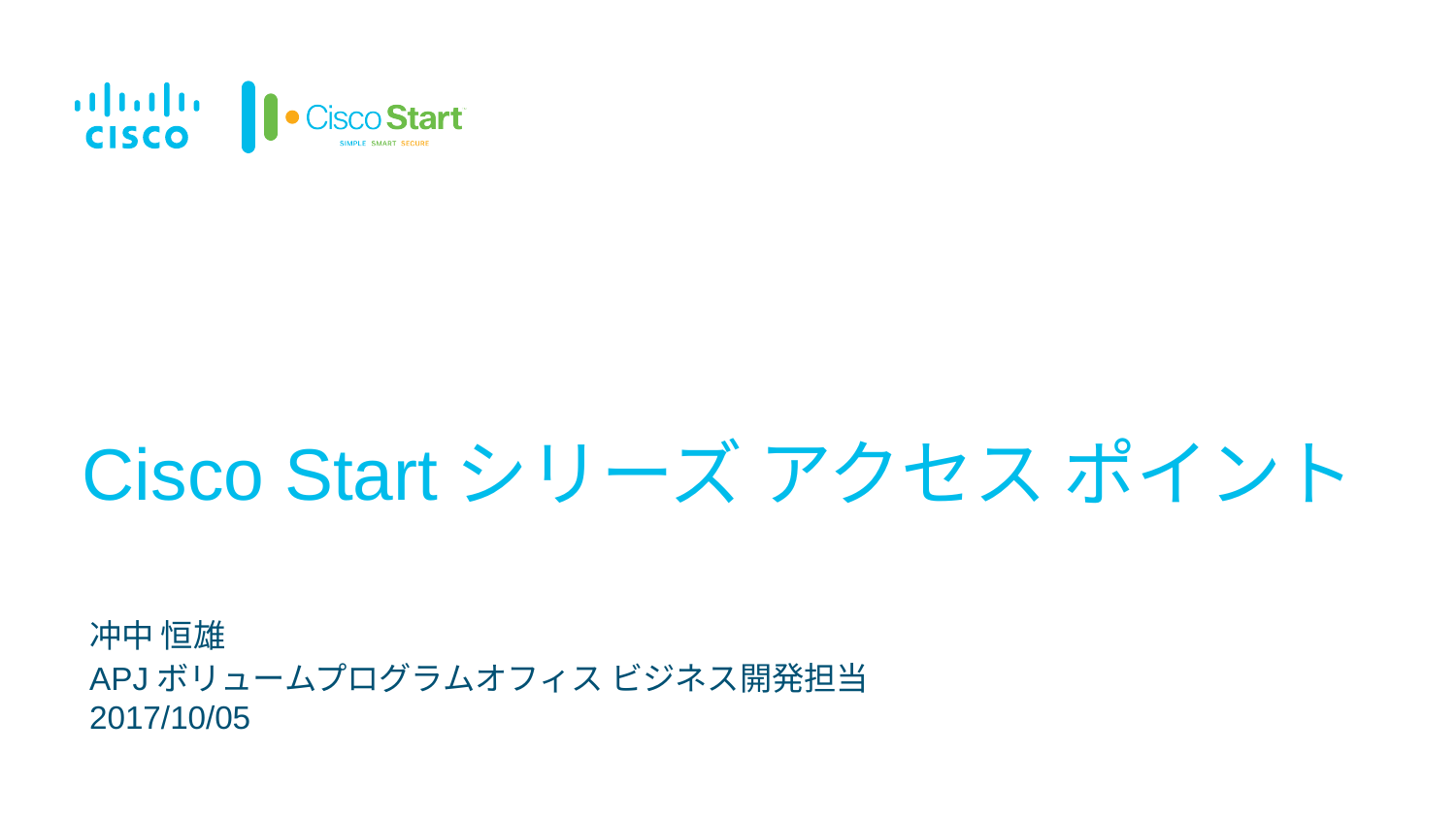

# Cisco Startシリーズ アクセス ポイント

冲中 恒雄
APJボリュームプログラムオフィス ビジネス開発担当
2017/10/05